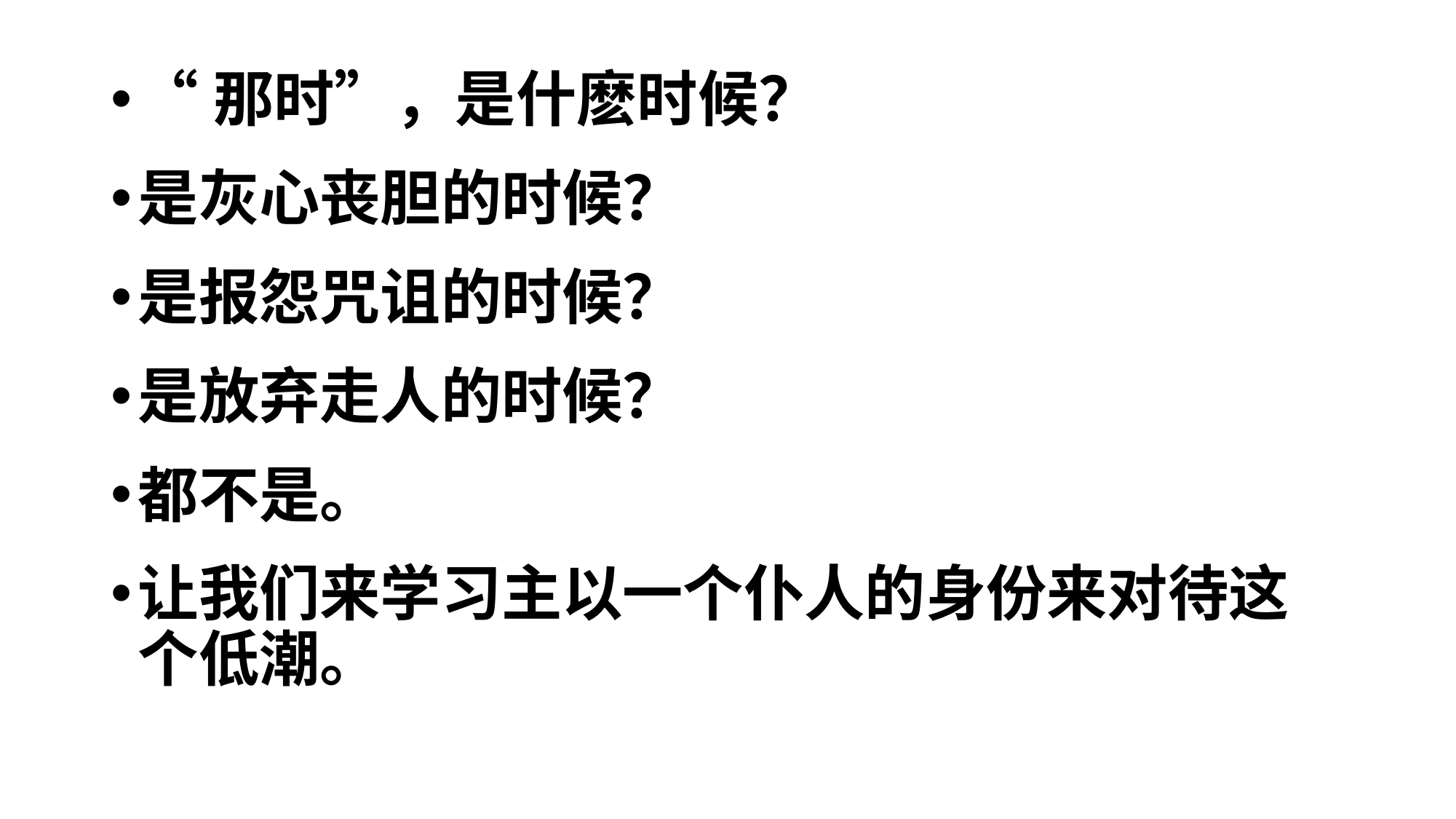

“那时”，是什麽时候？
是灰心丧胆的时候？
是报怨咒诅的时候？
是放弃走人的时候？
都不是。
让我们来学习主以一个仆人的身份来对待这个低潮。